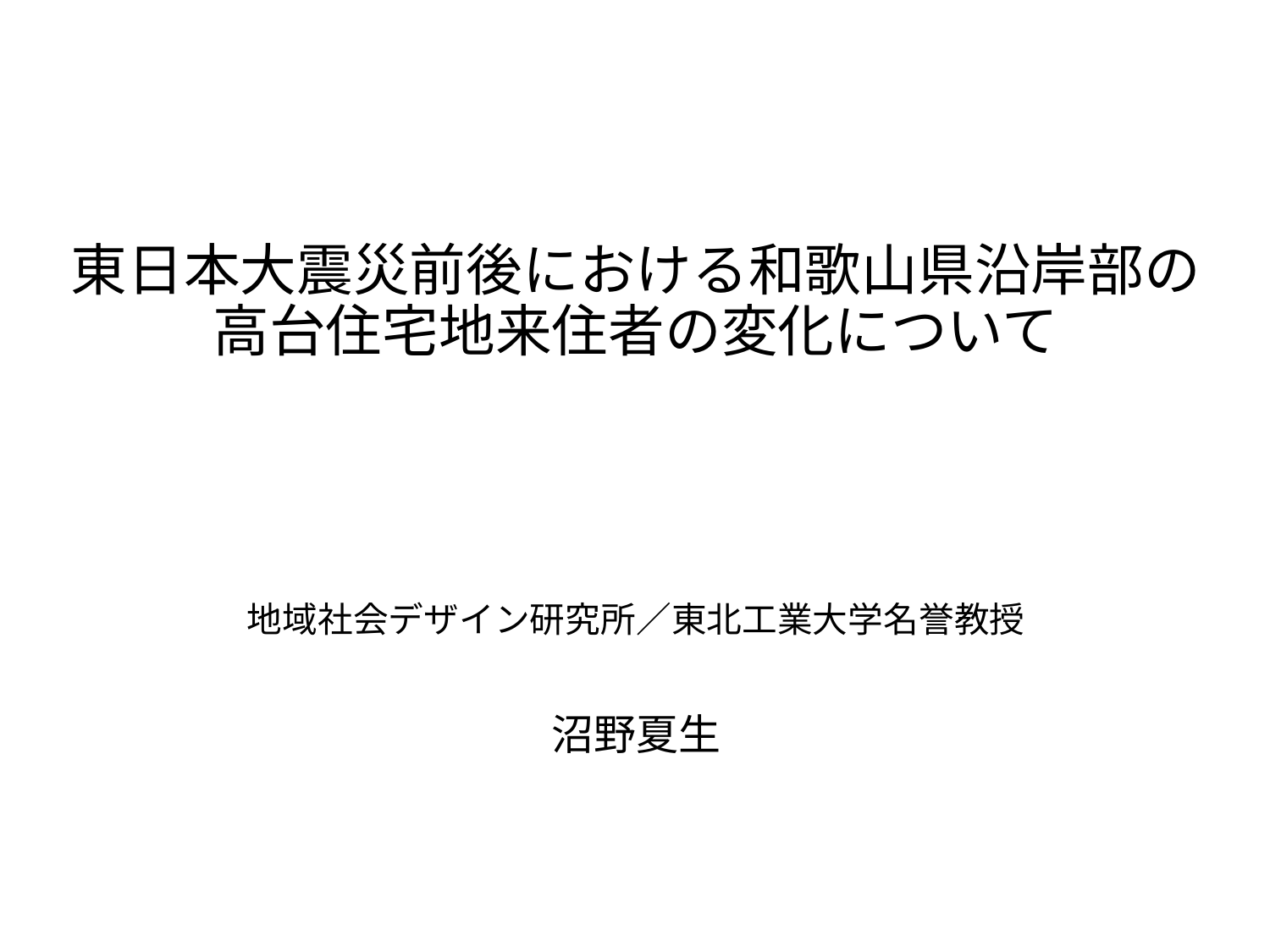

# 東日本大震災前後における和歌山県沿岸部の高台住宅地来住者の変化について
地域社会デザイン研究所／東北工業大学名誉教授

沼野夏生